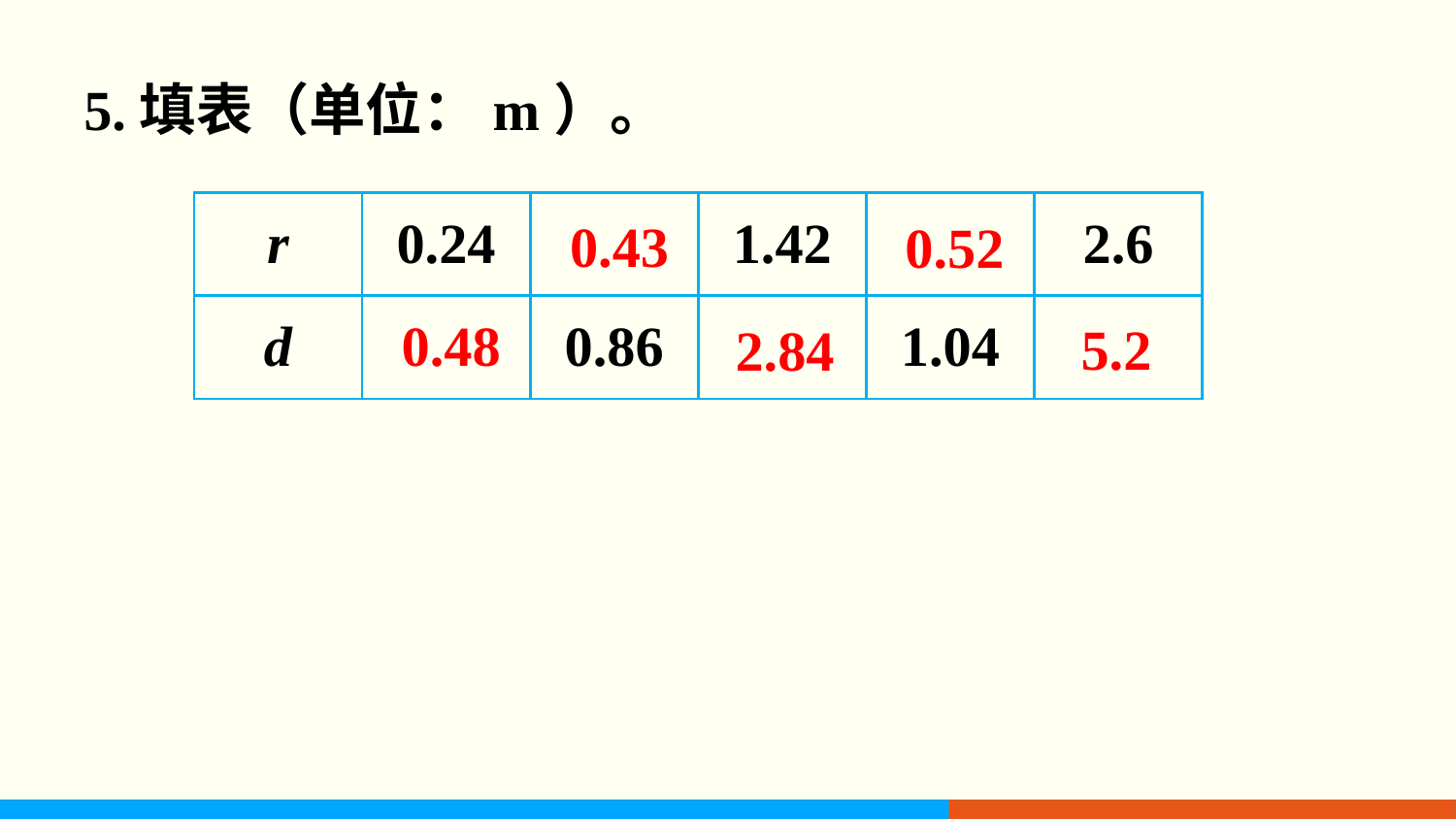

5.填表（单位：m）。
| r | 0.24 |  | 1.42 |  | 2.6 |
| --- | --- | --- | --- | --- | --- |
| d |  | 0.86 |  | 1.04 |  |
0.43
0.52
0.48
5.2
2.84